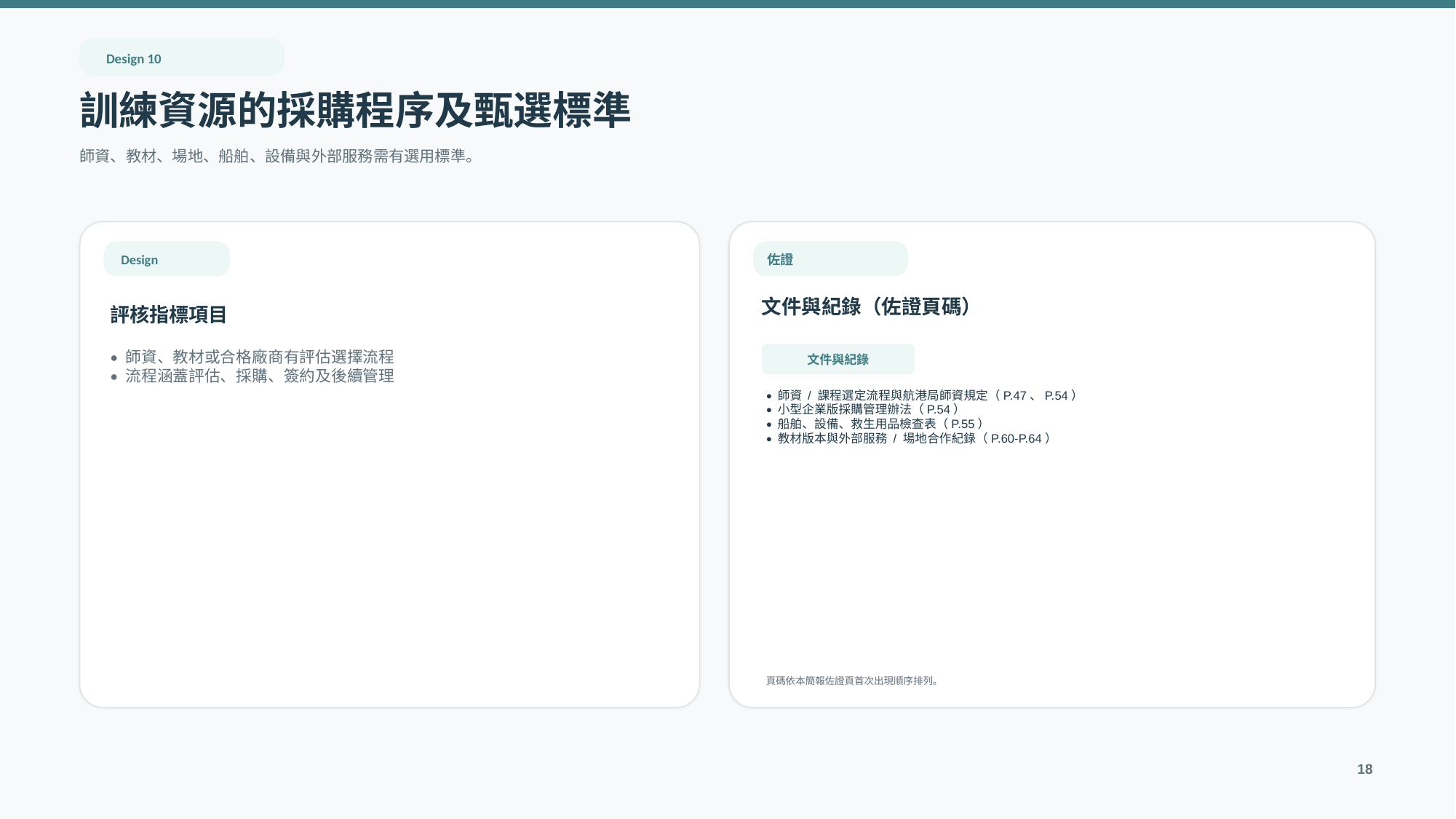

Design 10
訓練資源的採購程序及甄選標準
師資、教材、場地、船舶、設備與外部服務需有選用標準。

Design
佐證
文件與紀錄（佐證頁碼）
評核指標項目
文件與紀錄
• 師資、教材或合格廠商有評估選擇流程
• 流程涵蓋評估、採購、簽約及後續管理
• 師資 / 課程選定流程與航港局師資規定（P.47、P.54）
• 小型企業版採購管理辦法（P.54）
• 船舶、設備、救生用品檢查表（P.55）
• 教材版本與外部服務 / 場地合作紀錄（P.60-P.64）
頁碼依本簡報佐證頁首次出現順序排列。
18